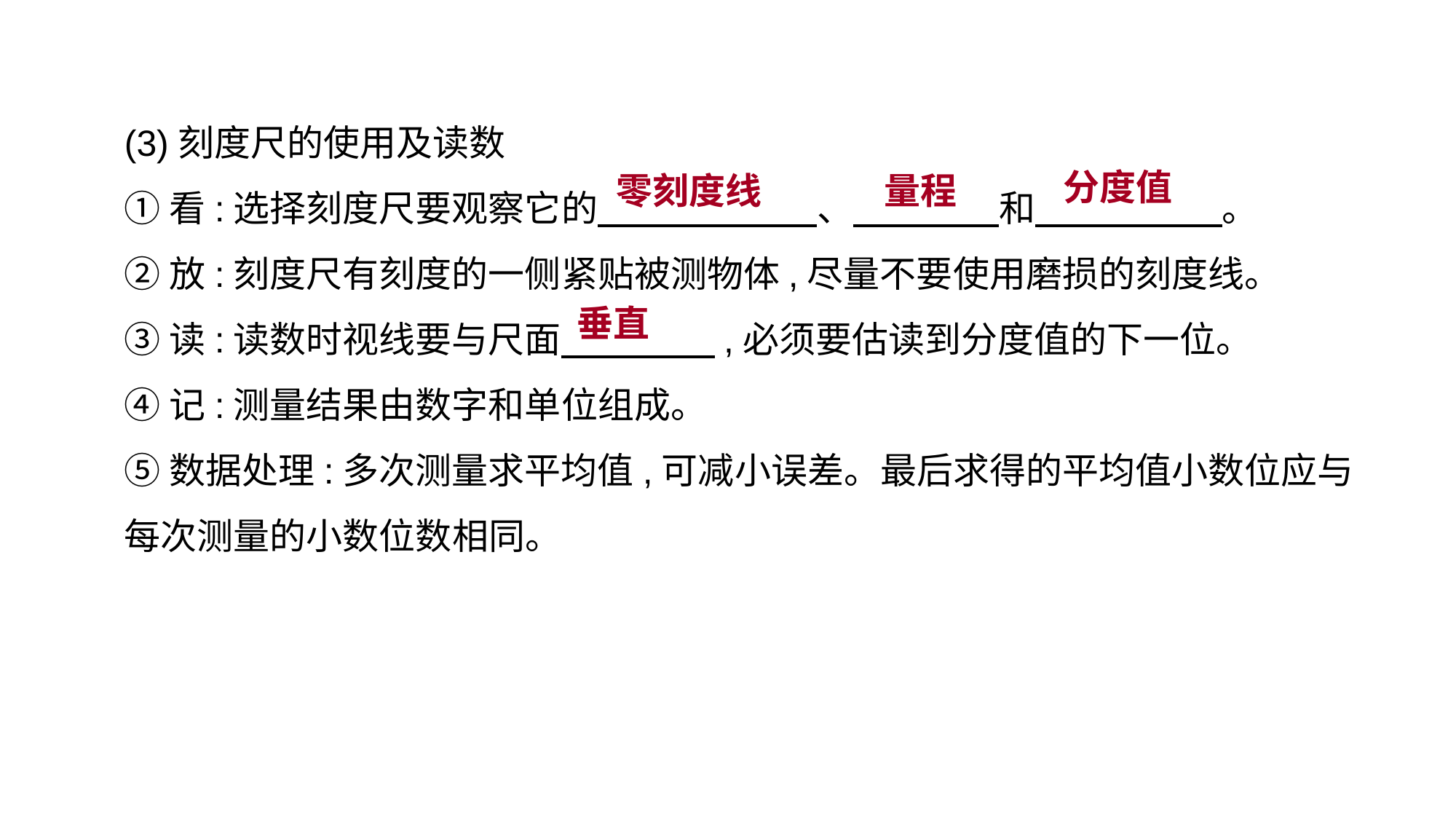

(3)刻度尺的使用及读数
①看:选择刻度尺要观察它的　　         　　、　　　　和　　　     　。
②放:刻度尺有刻度的一侧紧贴被测物体,尽量不要使用磨损的刻度线。
③读:读数时视线要与尺面　 　　　,必须要估读到分度值的下一位。
④记:测量结果由数字和单位组成。
⑤数据处理:多次测量求平均值,可减小误差。最后求得的平均值小数位应与每次测量的小数位数相同。
分度值
 零刻度线
量程
垂直